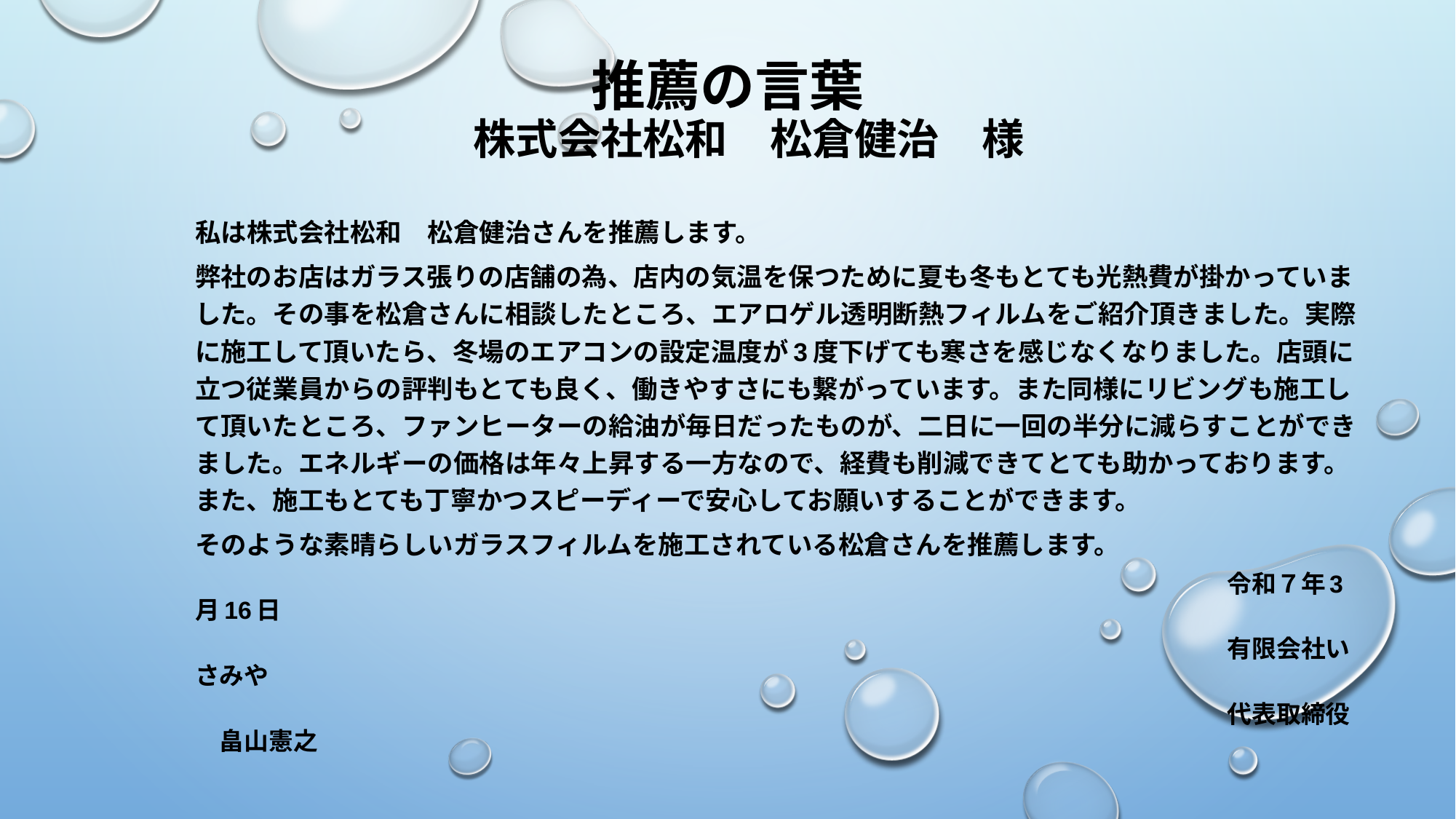

推薦の言葉
　株式会社松和　松倉健治　様
私は株式会社松和　松倉健治さんを推薦します。
弊社のお店はガラス張りの店舗の為、店内の気温を保つために夏も冬もとても光熱費が掛かっていました。その事を松倉さんに相談したところ、エアロゲル透明断熱フィルムをご紹介頂きました。実際に施工して頂いたら、冬場のエアコンの設定温度が3度下げても寒さを感じなくなりました。店頭に立つ従業員からの評判もとても良く、働きやすさにも繋がっています。また同様にリビングも施工して頂いたところ、ファンヒーターの給油が毎日だったものが、二日に一回の半分に減らすことができました。エネルギーの価格は年々上昇する一方なので、経費も削減できてとても助かっております。また、施工もとても丁寧かつスピーディーで安心してお願いすることができます。
そのような素晴らしいガラスフィルムを施工されている松倉さんを推薦します。
　　　　　　　　　　　　　　　　　　　　　　　　　　　　　　　　　　　　　　　　　　令和７年3月16日
　　　　　　　　　　　　　　　　　　　　　　　　　　　　　　　　　　　　　　　　　　有限会社いさみや
　　　　　　　　　　　　　　　　　　　　　　　　　　　　　　　　　　　　　　　　　　代表取締役　畠山憲之